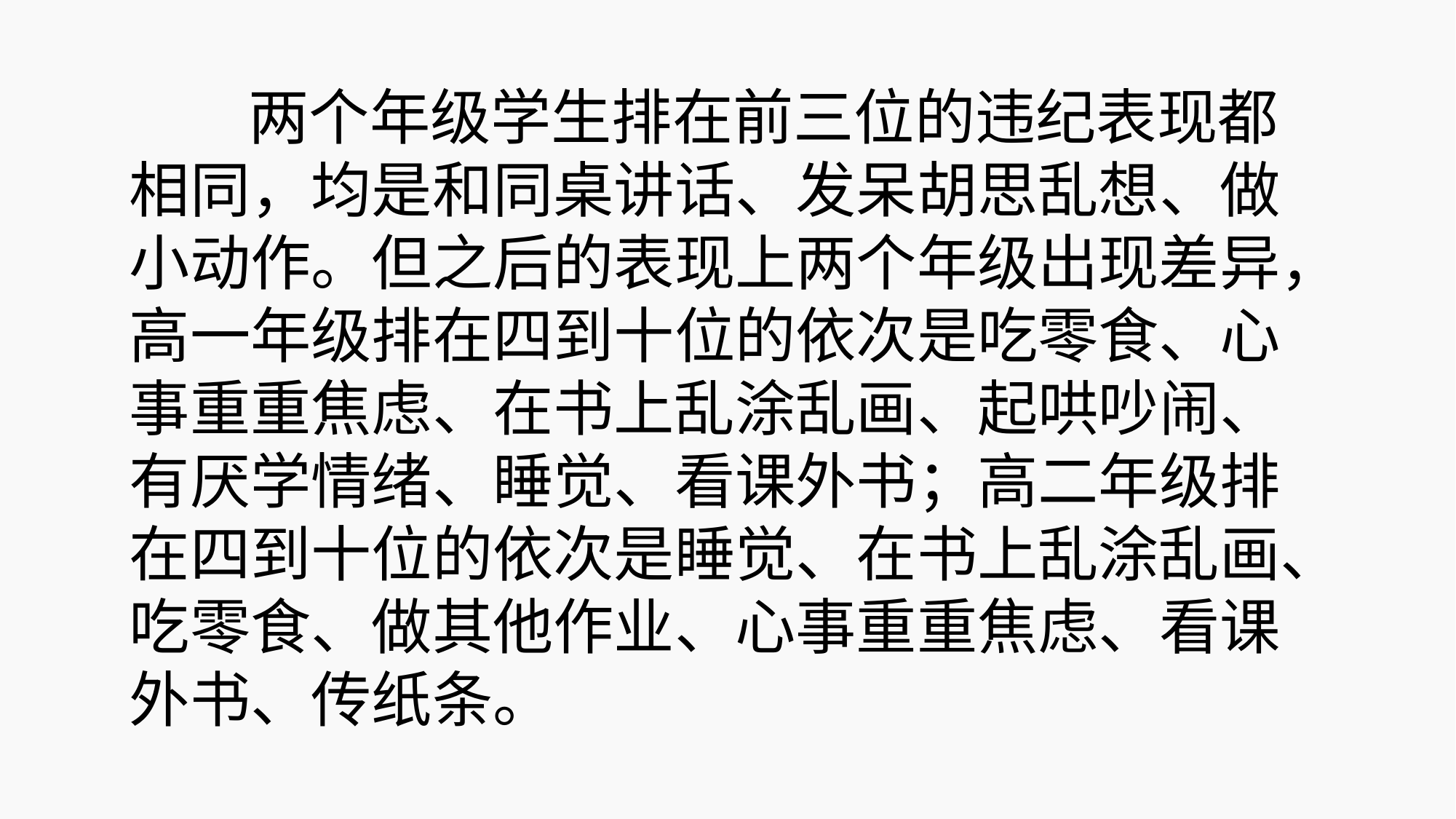

两个年级学生排在前三位的违纪表现都相同，均是和同桌讲话、发呆胡思乱想、做小动作。但之后的表现上两个年级出现差异，高一年级排在四到十位的依次是吃零食、心事重重焦虑、在书上乱涂乱画、起哄吵闹、有厌学情绪、睡觉、看课外书；高二年级排在四到十位的依次是睡觉、在书上乱涂乱画、吃零食、做其他作业、心事重重焦虑、看课外书、传纸条。